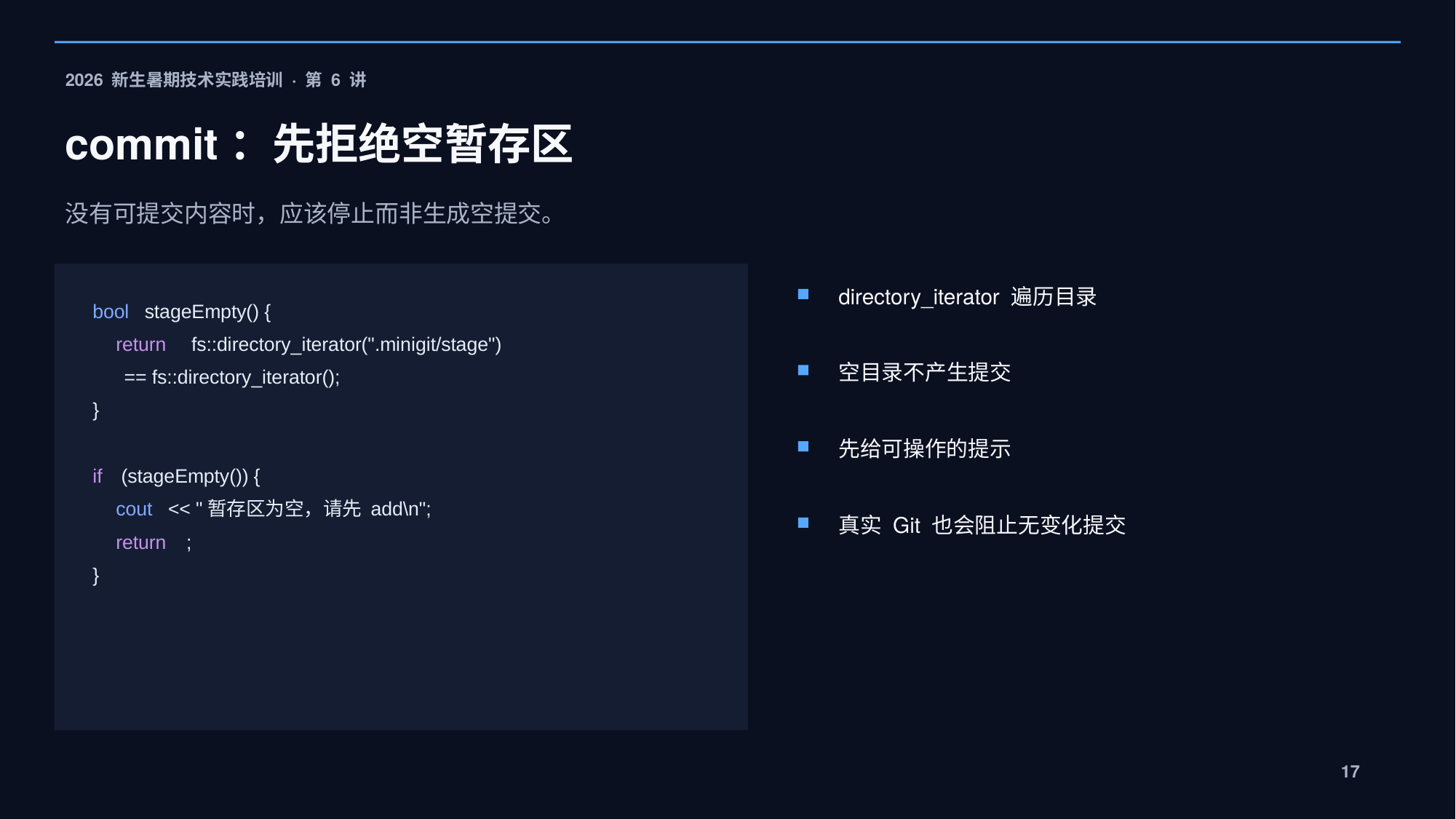

2026 新生暑期技术实践培训 · 第 6 讲
commit：先拒绝空暂存区
没有可提交内容时，应该停止而非生成空提交。

directory_iterator 遍历目录

bool
 stageEmpty() {

return
 fs::directory_iterator(".minigit/stage")
空目录不产生提交
      == fs::directory_iterator();

}
先给可操作的提示

if
 (stageEmpty()) {

cout
 << "暂存区为空，请先 add\n";
真实 Git 也会阻止无变化提交

return
;
}
17